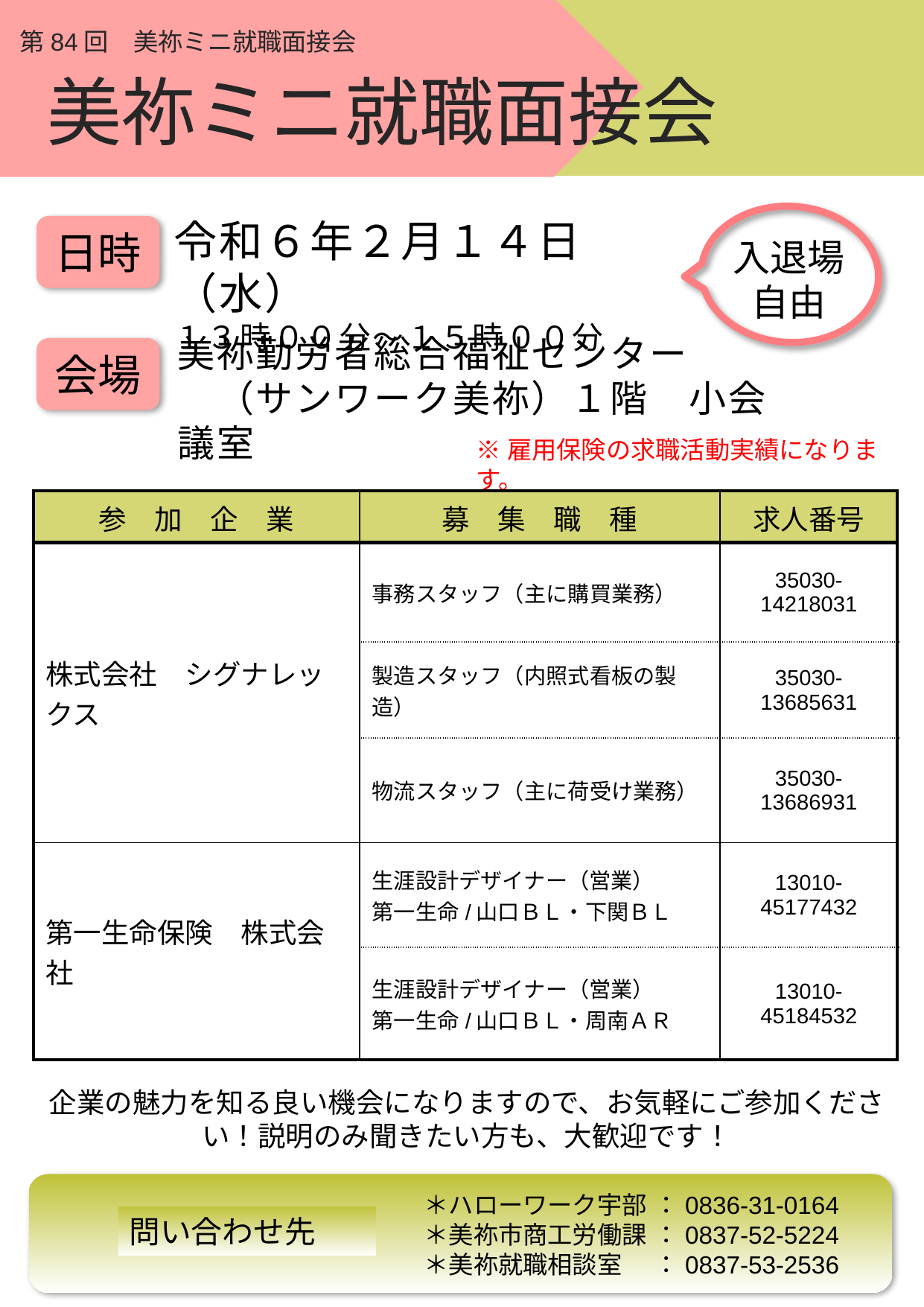

第84回　美祢ミニ就職面接会
美祢ミニ就職面接会
※雇用保険の求職活動実績になります。
＊ハローワーク宇部
＊美祢市商工労働課
＊美祢就職相談室

入退場
自由
令和６年２月１４日　（水）
１３時００分～１５時００分
日時
美祢勤労者総合福祉センター
　（サンワーク美祢）１階　小会議室
会場
| 参　加　企　業 | 募　集　職　種 | 求人番号 |
| --- | --- | --- |
| 株式会社　シグナレックス | 事務スタッフ（主に購買業務） | 35030-14218031 |
|  | 製造スタッフ（内照式看板の製造） | 35030-13685631 |
|  | 物流スタッフ（主に荷受け業務） | 35030-13686931 |
| 第一生命保険　株式会社 | 生涯設計デザイナー（営業） 第一生命/山口ＢＬ・下関ＢＬ | 13010-45177432 |
|  | 生涯設計デザイナー（営業） 第一生命/山口ＢＬ・周南ＡＲ | 13010-45184532 |
企業の魅力を知る良い機会になりますので、お気軽にご参加ください！説明のみ聞きたい方も、大歓迎です！

問い合わせ先
：0836-31-0164
：0837-52-5224
：0837-53-2536